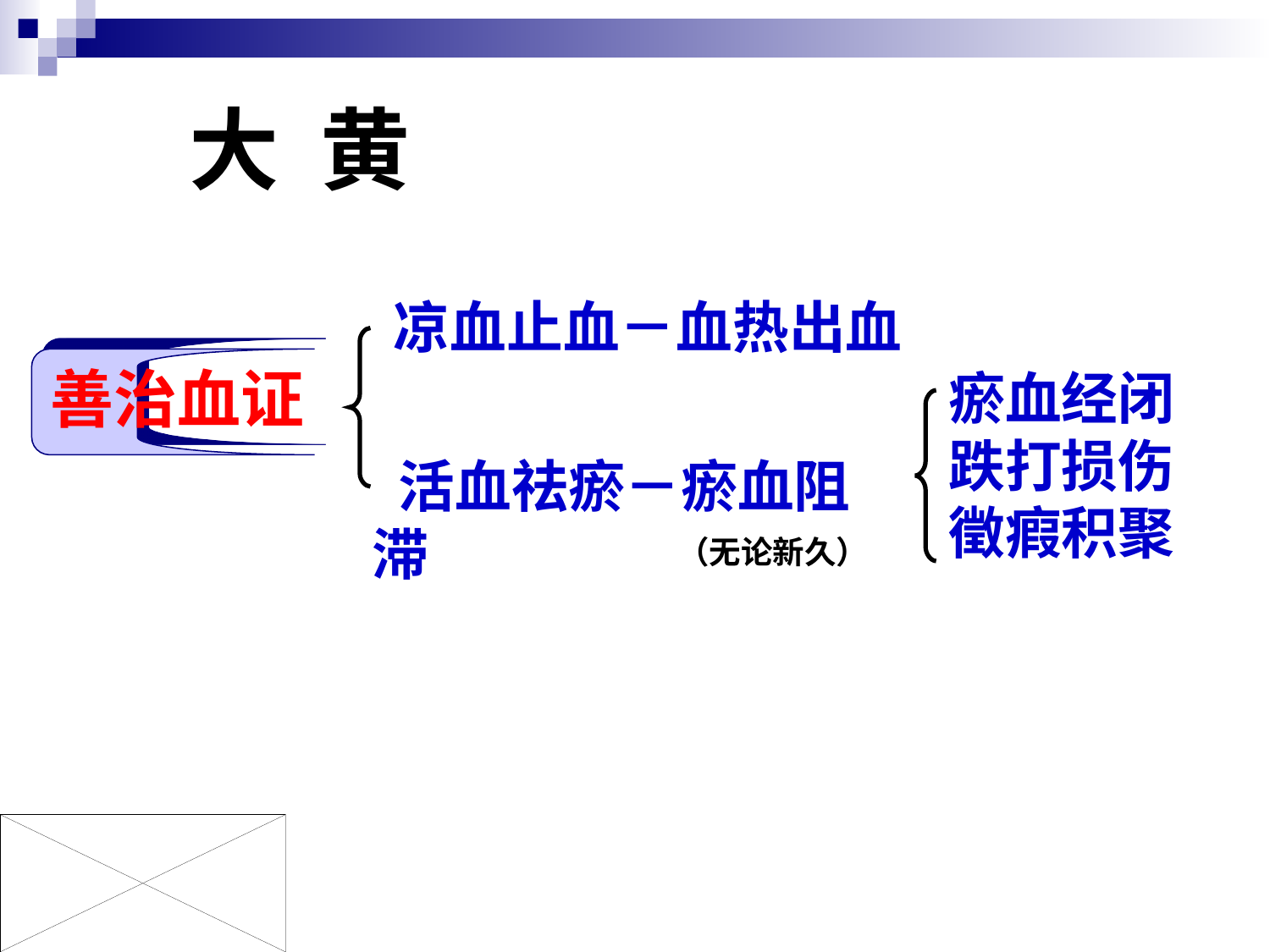

# 大  黄
凉血止血－血热出血

 活血祛瘀－瘀血阻滞

善治血证
瘀血经闭
跌打损伤
徵瘕积聚

（无论新久）